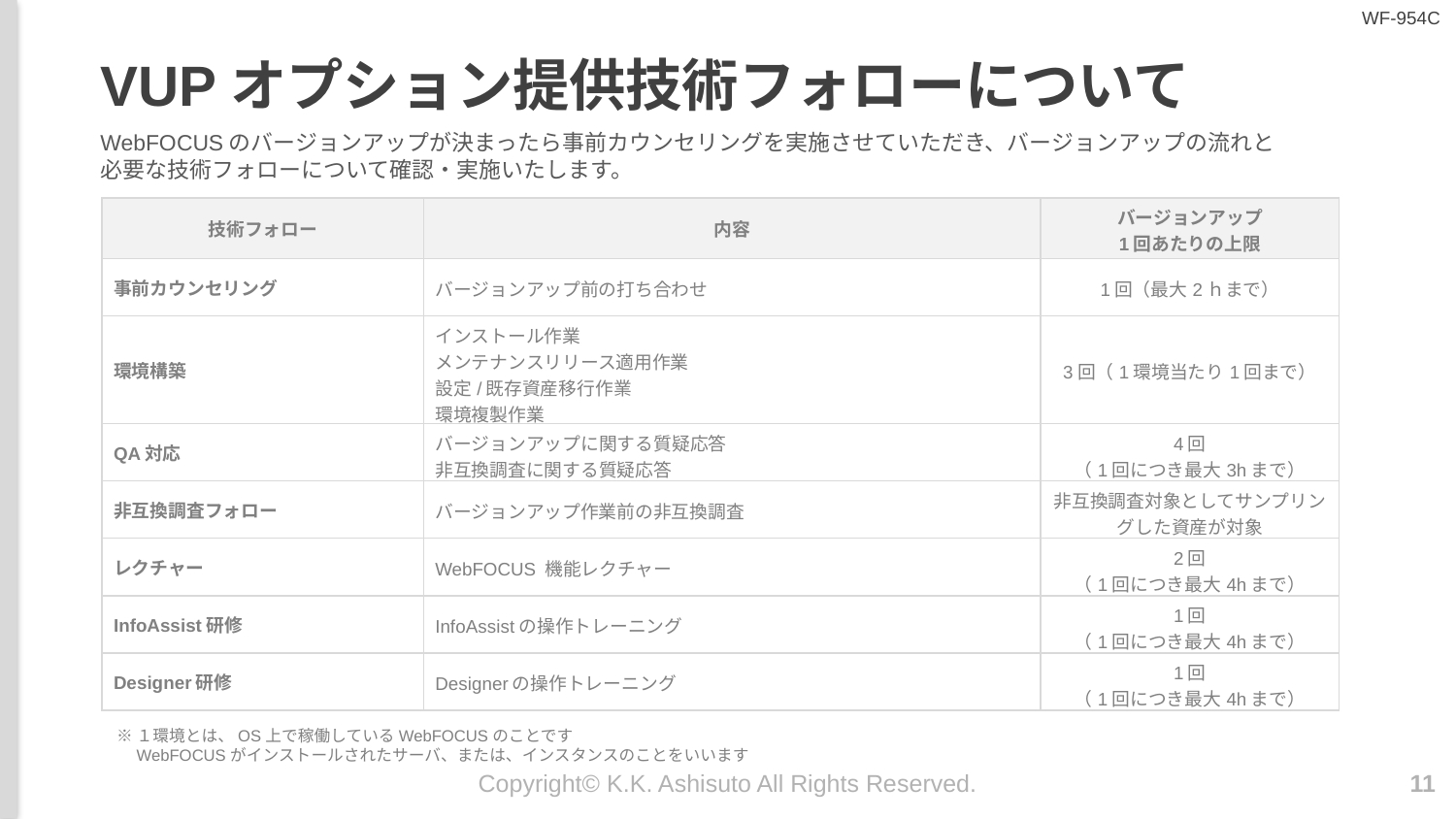

# VUPオプション提供技術フォローについて
WebFOCUSのバージョンアップが決まったら事前カウンセリングを実施させていただき、バージョンアップの流れと
必要な技術フォローについて確認・実施いたします。
| 技術フォロー | 内容 | バージョンアップ 1回あたりの上限 |
| --- | --- | --- |
| 事前カウンセリング | バージョンアップ前の打ち合わせ | 1回（最大2ｈまで） |
| 環境構築 | インストール作業 メンテナンスリリース適用作業 設定/既存資産移行作業 環境複製作業 | 3回（1環境当たり1回まで） |
| QA対応 | バージョンアップに関する質疑応答 非互換調査に関する質疑応答 | 4回 （1回につき最大3hまで） |
| 非互換調査フォロー | バージョンアップ作業前の非互換調査 | 非互換調査対象としてサンプリングした資産が対象 |
| レクチャー | WebFOCUS 機能レクチャー | 2回 （1回につき最大4hまで） |
| InfoAssist研修 | InfoAssistの操作トレーニング | 1回 （1回につき最大4hまで） |
| Designer研修 | Designerの操作トレーニング | 1回 （1回につき最大4hまで） |
※１環境とは、OS上で稼働しているWebFOCUSのことです
　WebFOCUSがインストールされたサーバ、または、インスタンスのことをいいます
Copyright© K.K. Ashisuto All Rights Reserved.
11